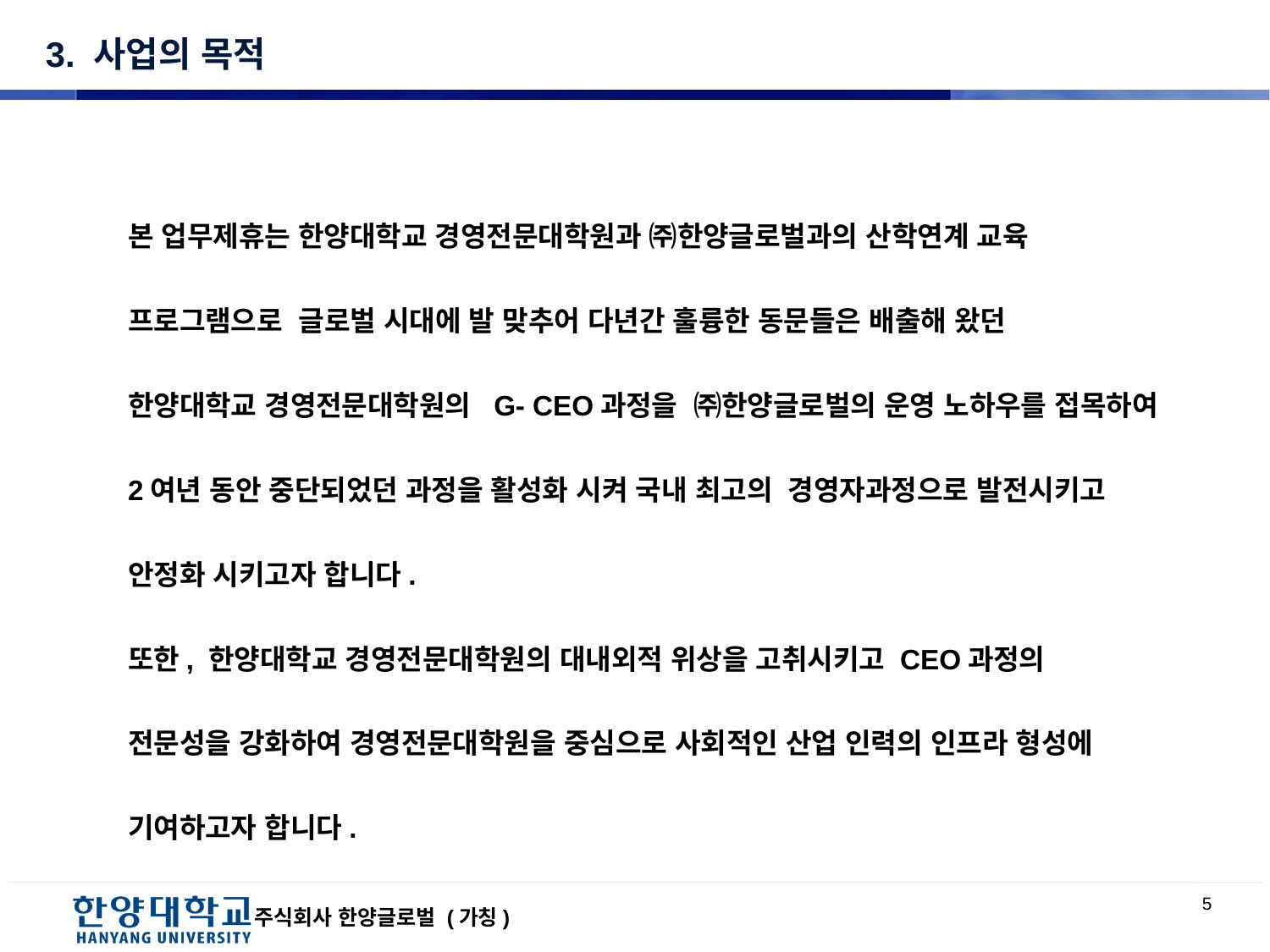

# 3. 사업의 목적
본 업무제휴는 한양대학교 경영전문대학원과 ㈜한양글로벌과의 산학연계 교육
프로그램으로  글로벌 시대에 발 맞추어 다년간 훌륭한 동문들은 배출해 왔던
한양대학교 경영전문대학원의  G- CEO과정을  ㈜한양글로벌의 운영 노하우를 접목하여
2여년 동안 중단되었던 과정을 활성화 시켜 국내 최고의  경영자과정으로 발전시키고
안정화 시키고자 합니다.
또한, 한양대학교 경영전문대학원의 대내외적 위상을 고취시키고 CEO과정의
전문성을 강화하여 경영전문대학원을 중심으로 사회적인 산업 인력의 인프라 형성에
기여하고자 합니다.